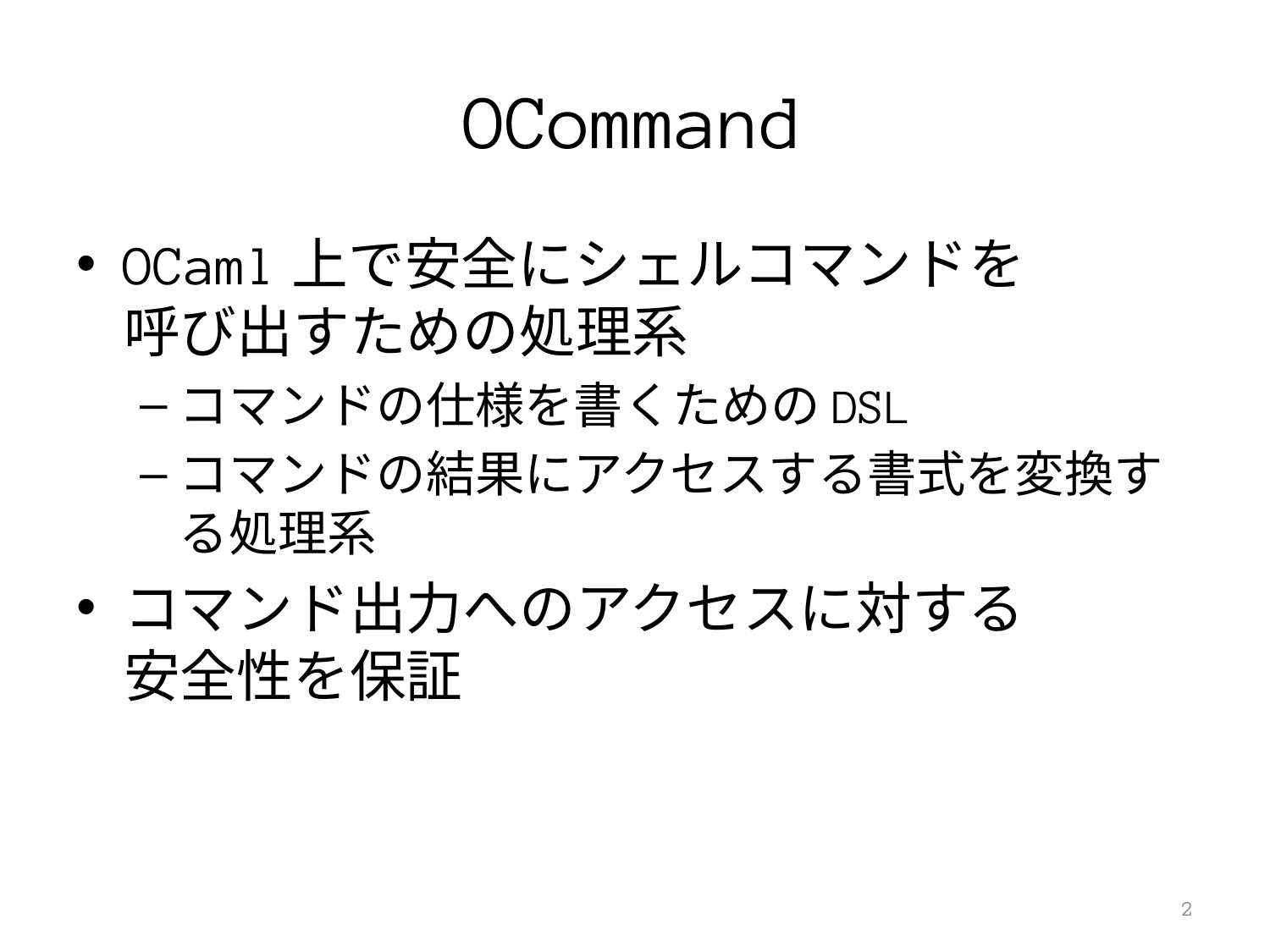

# OCommand
OCaml上で安全にシェルコマンドを
呼び出すための処理系
コマンドの仕様を書くためのDSL
コマンドの結果にアクセスする書式を変換する処理系
コマンド出力へのアクセスに対する
安全性を保証
2